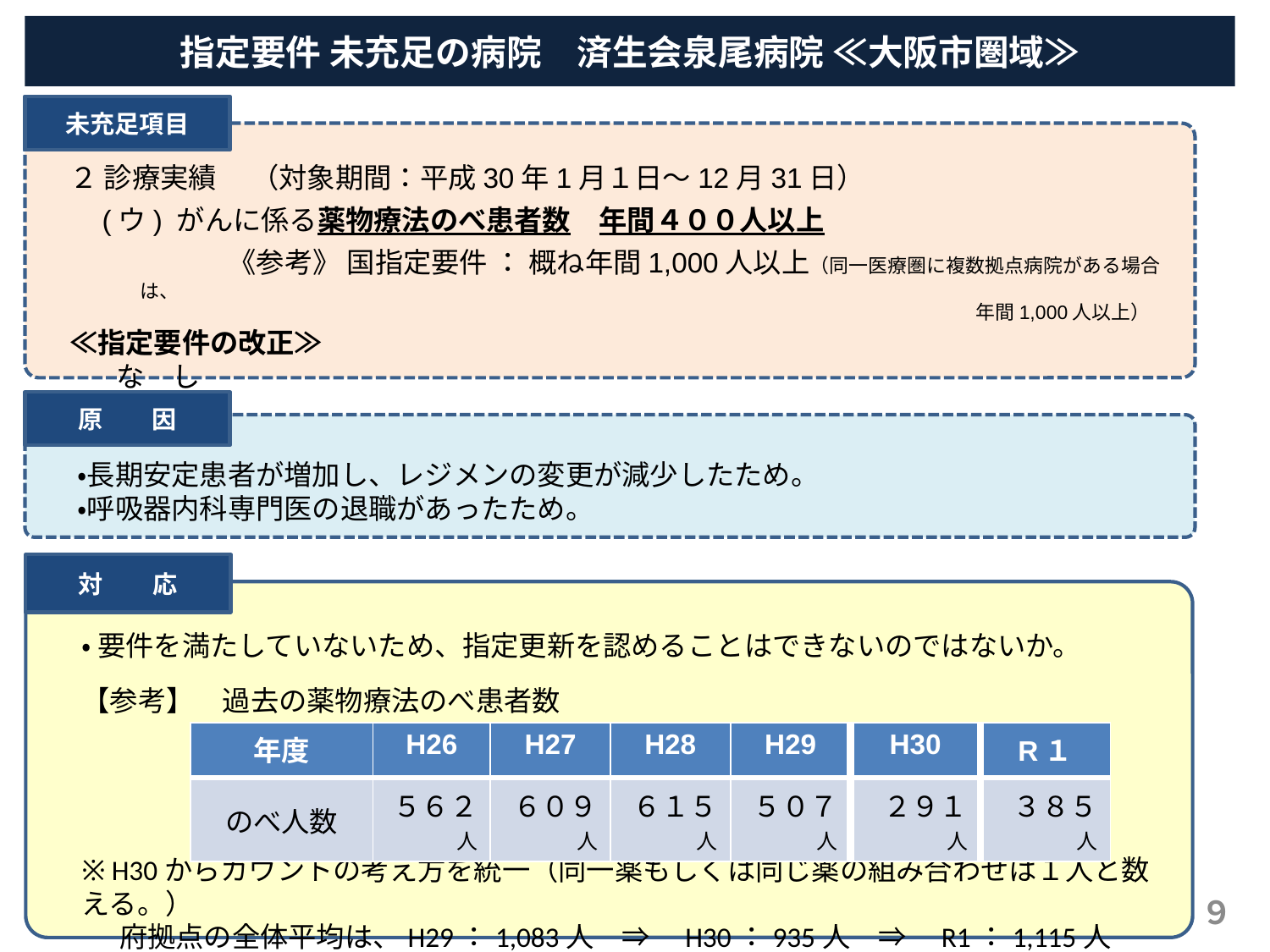

指定要件 未充足の病院　済生会泉尾病院 ≪大阪市圏域≫
未充足項目

　２ 診療実績　 （対象期間：平成30年1月１日～12月31日）

  　 (ウ) がんに係る薬物療法のべ患者数　年間４００人以上

 《参考》 国指定要件 ： 概ね年間1,000人以上（同一医療圏に複数拠点病院がある場合は、
年間1,000人以上）
　≪指定要件の改正≫
な　し
原　　因

・長期安定患者が増加し、レジメンの変更が減少したため。
・呼吸器内科専門医の退職があったため。
対　　応

・ 要件を満たしていないため、指定更新を認めることはできないのではないか。

【参考】　過去の薬物療法のべ患者数

※ H30からカウントの考え方を統一（同一薬もしくは同じ薬の組み合わせは１人と数える。）
府拠点の全体平均は、H29：1,083人　⇒　H30：935人　⇒　R1：1,115人

| 年度 | H26 | H27 | H28 | H29 | H30 | R１ |
| --- | --- | --- | --- | --- | --- | --- |
| のべ人数 | ５６２人 | ６０９人 | ６１５人 | ５０７人 | ２９１人 | ３８５人 |
９